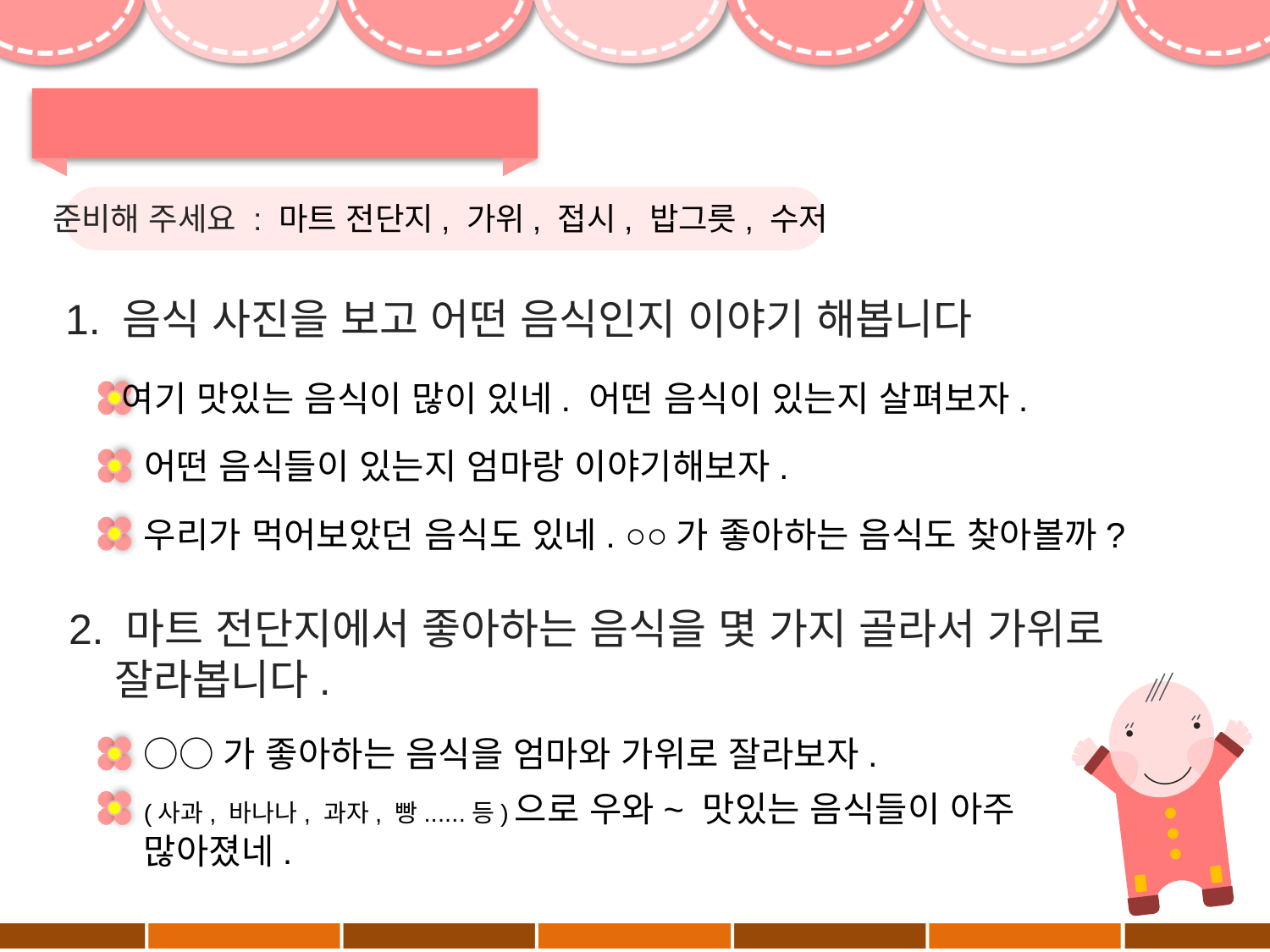

준비해 주세요 : 마트 전단지, 가위, 접시, 밥그릇, 수저
1. 음식 사진을 보고 어떤 음식인지 이야기 해봅니다
여기 맛있는 음식이 많이 있네. 어떤 음식이 있는지 살펴보자.

어떤 음식들이 있는지 엄마랑 이야기해보자.

우리가 먹어보았던 음식도 있네. ○○가 좋아하는 음식도 찾아볼까?

2. 마트 전단지에서 좋아하는 음식을 몇 가지 골라서 가위로
   잘라봅니다.
○○가 좋아하는 음식을 엄마와 가위로 잘라보자.

(사과, 바나나, 과자, 빵......등)으로 우와~ 맛있는 음식들이 아주 많아졌네.